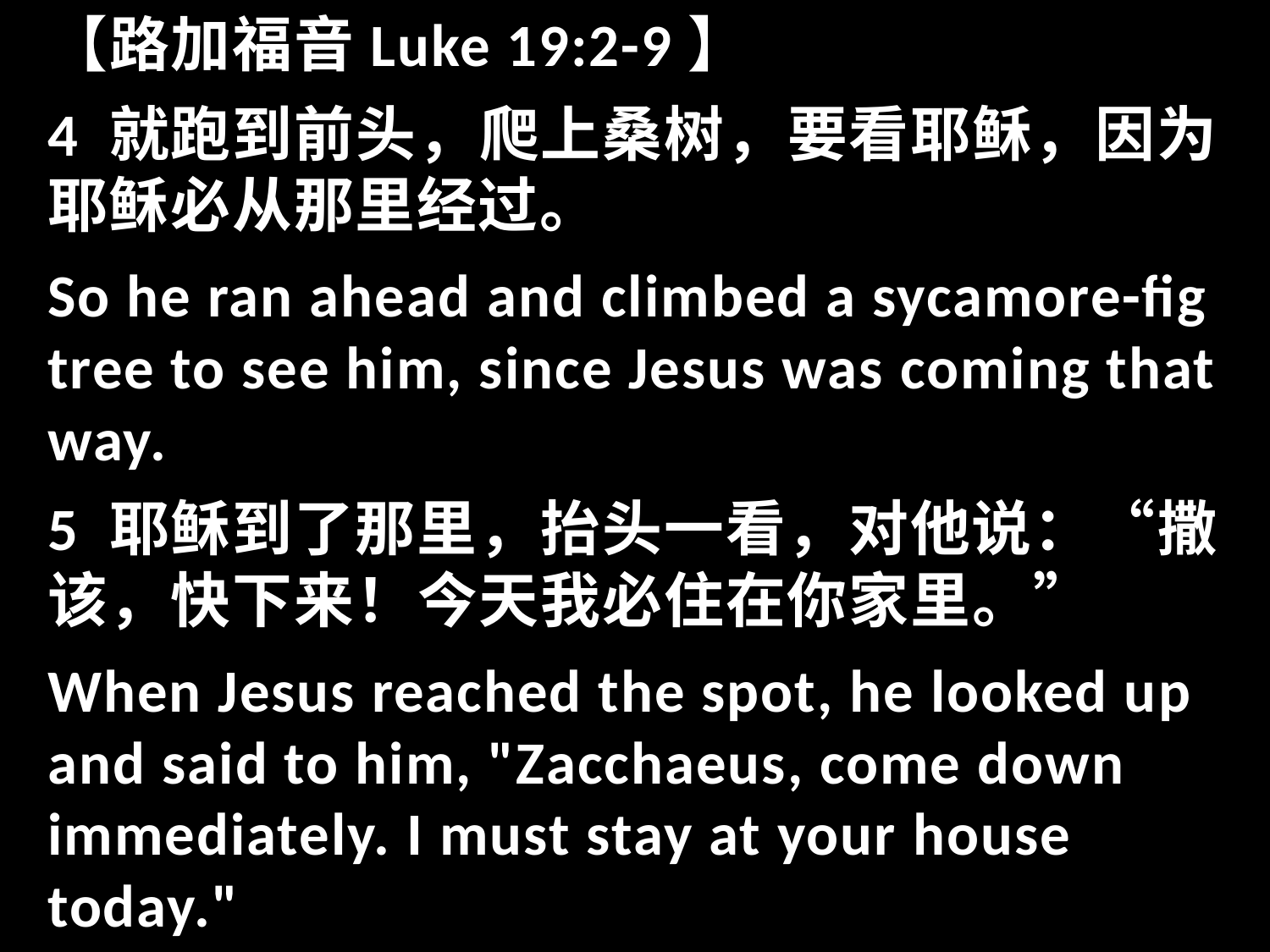

【路加福音Luke 19:2-9】
4 就跑到前头，爬上桑树，要看耶稣，因为耶稣必从那里经过。
So he ran ahead and climbed a sycamore-fig tree to see him, since Jesus was coming that way.
5 耶稣到了那里，抬头一看，对他说：“撒该，快下来！今天我必住在你家里。”
When Jesus reached the spot, he looked up and said to him, "Zacchaeus, come down immediately. I must stay at your house today."